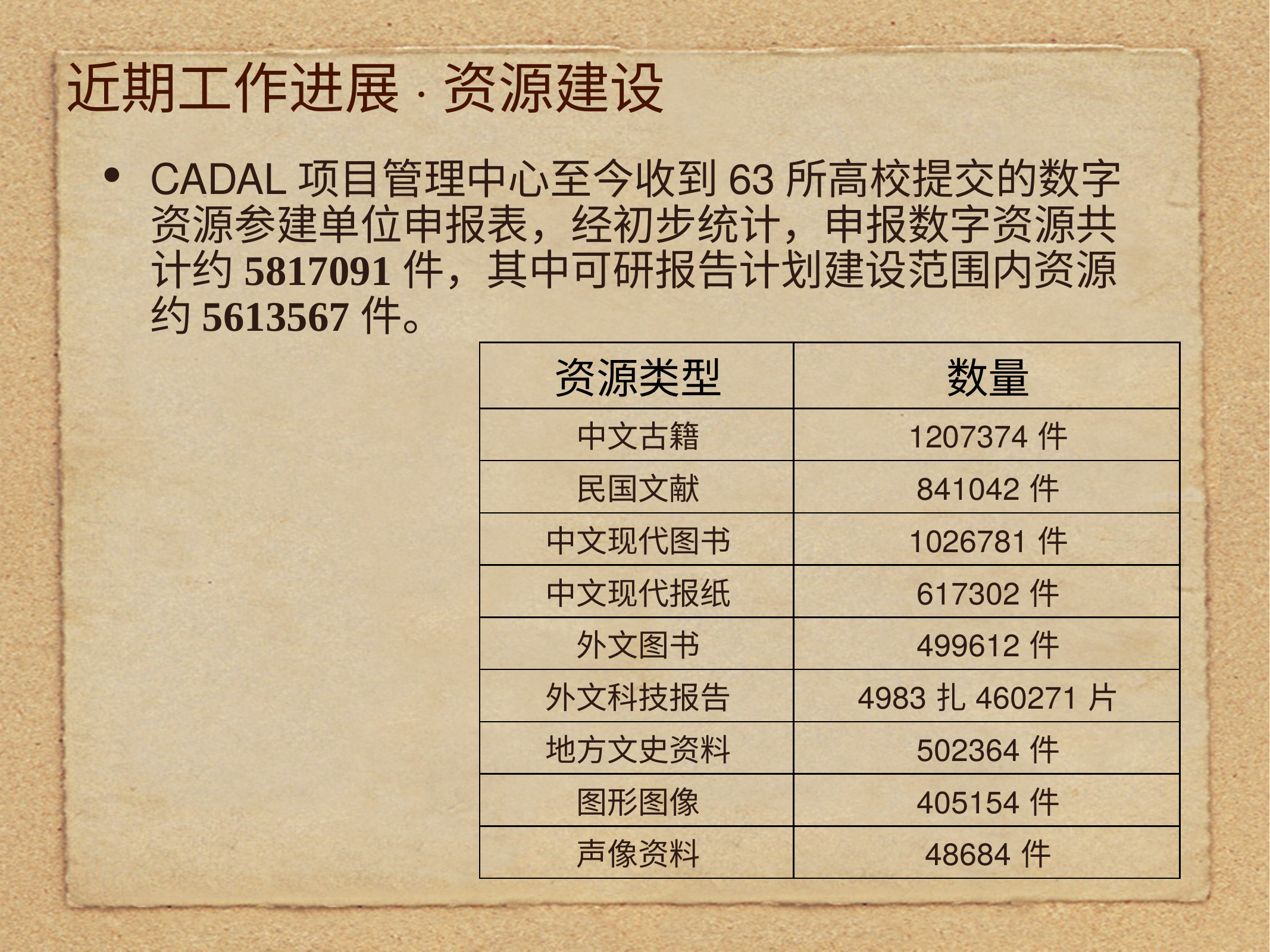

# 近期工作进展·资源建设
CADAL项目管理中心至今收到63所高校提交的数字资源参建单位申报表，经初步统计，申报数字资源共计约5817091件，其中可研报告计划建设范围内资源约5613567件。
| 资源类型 | 数量 |
| --- | --- |
| 中文古籍 | 1207374件 |
| 民国文献 | 841042件 |
| 中文现代图书 | 1026781件 |
| 中文现代报纸 | 617302件 |
| 外文图书 | 499612件 |
| 外文科技报告 | 4983扎460271片 |
| 地方文史资料 | 502364件 |
| 图形图像 | 405154件 |
| 声像资料 | 48684件 |